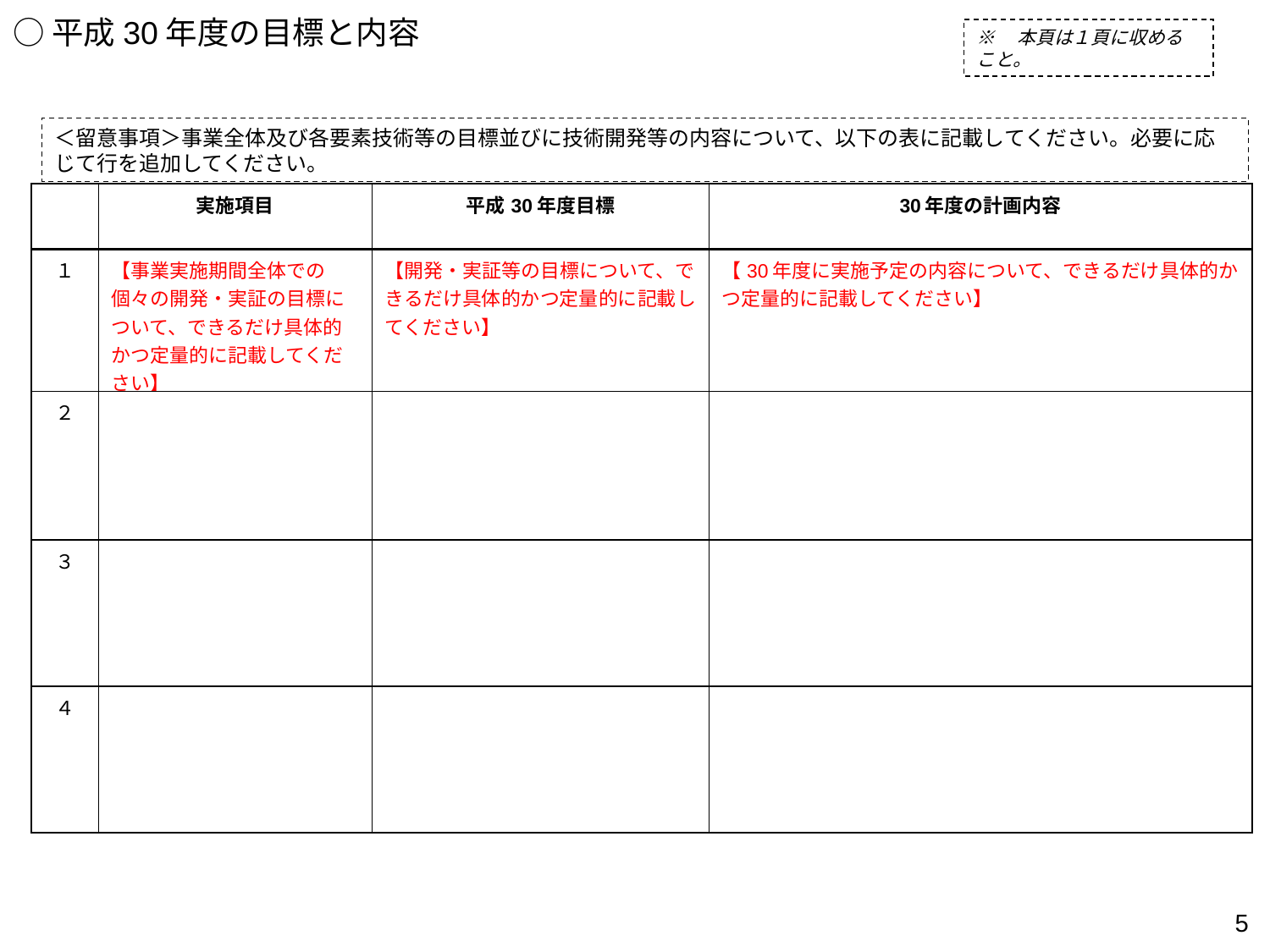

○平成30年度の目標と内容
※　本頁は１頁に収めること。
＜留意事項＞事業全体及び各要素技術等の目標並びに技術開発等の内容について、以下の表に記載してください。必要に応じて行を追加してください。
|  | 実施項目 | 平成30年度目標 | 30年度の計画内容 |
| --- | --- | --- | --- |
| １ | 【事業実施期間全体での個々の開発・実証の目標について、できるだけ具体的かつ定量的に記載してください】 | 【開発・実証等の目標について、できるだけ具体的かつ定量的に記載してください】 | 【30年度に実施予定の内容について、できるだけ具体的かつ定量的に記載してください】 |
| ２ |  |  |  |
| ３ |  |  |  |
| ４ |  |  |  |
5